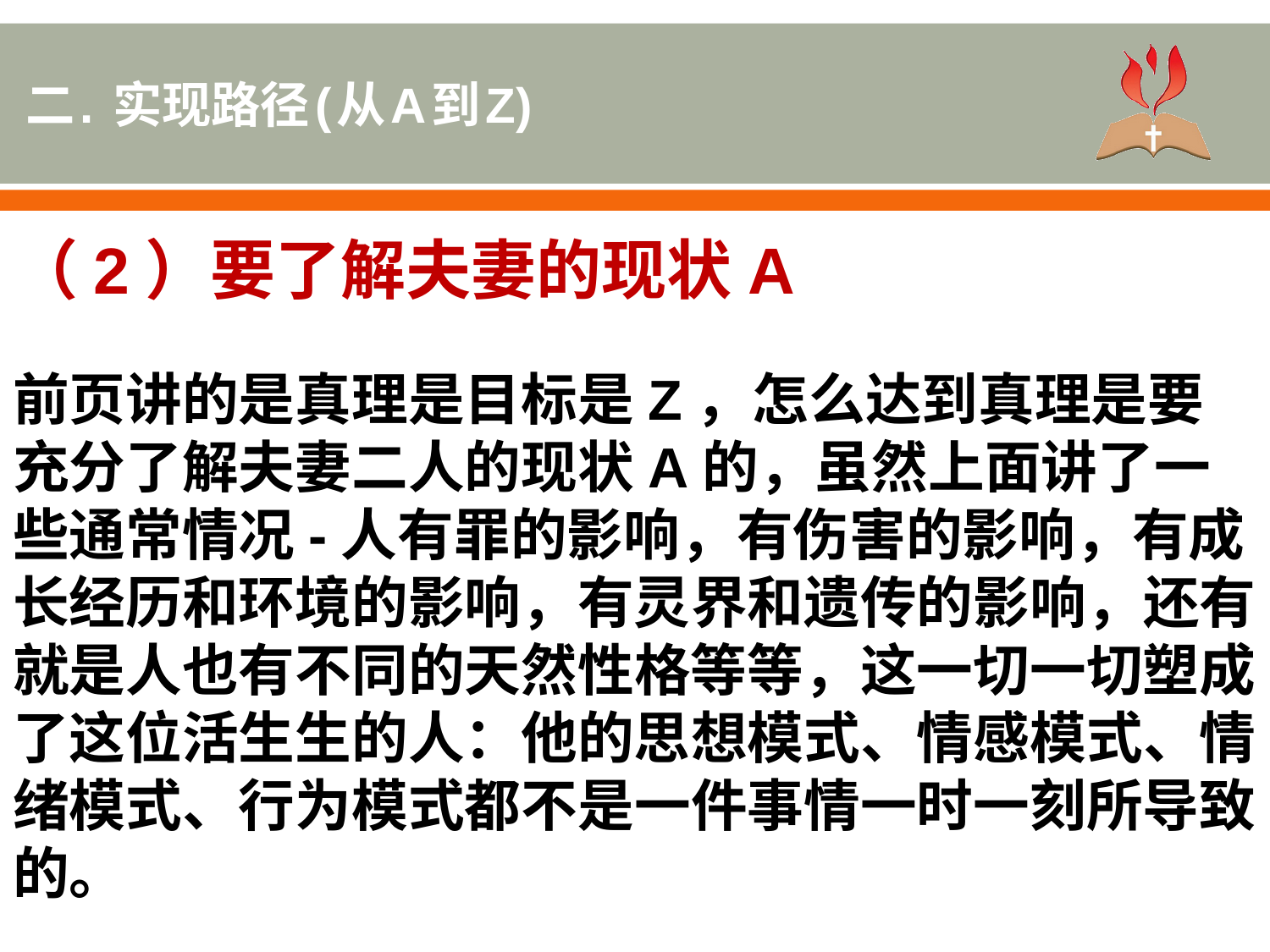

二. 实现路径(从A到Z)
（2）要了解夫妻的现状A

前页讲的是真理是目标是Z，怎么达到真理是要充分了解夫妻二人的现状A的，虽然上面讲了一些通常情况-人有罪的影响，有伤害的影响，有成长经历和环境的影响，有灵界和遗传的影响，还有就是人也有不同的天然性格等等，这一切一切塑成了这位活生生的人：他的思想模式、情感模式、情绪模式、行为模式都不是一件事情一时一刻所导致的。